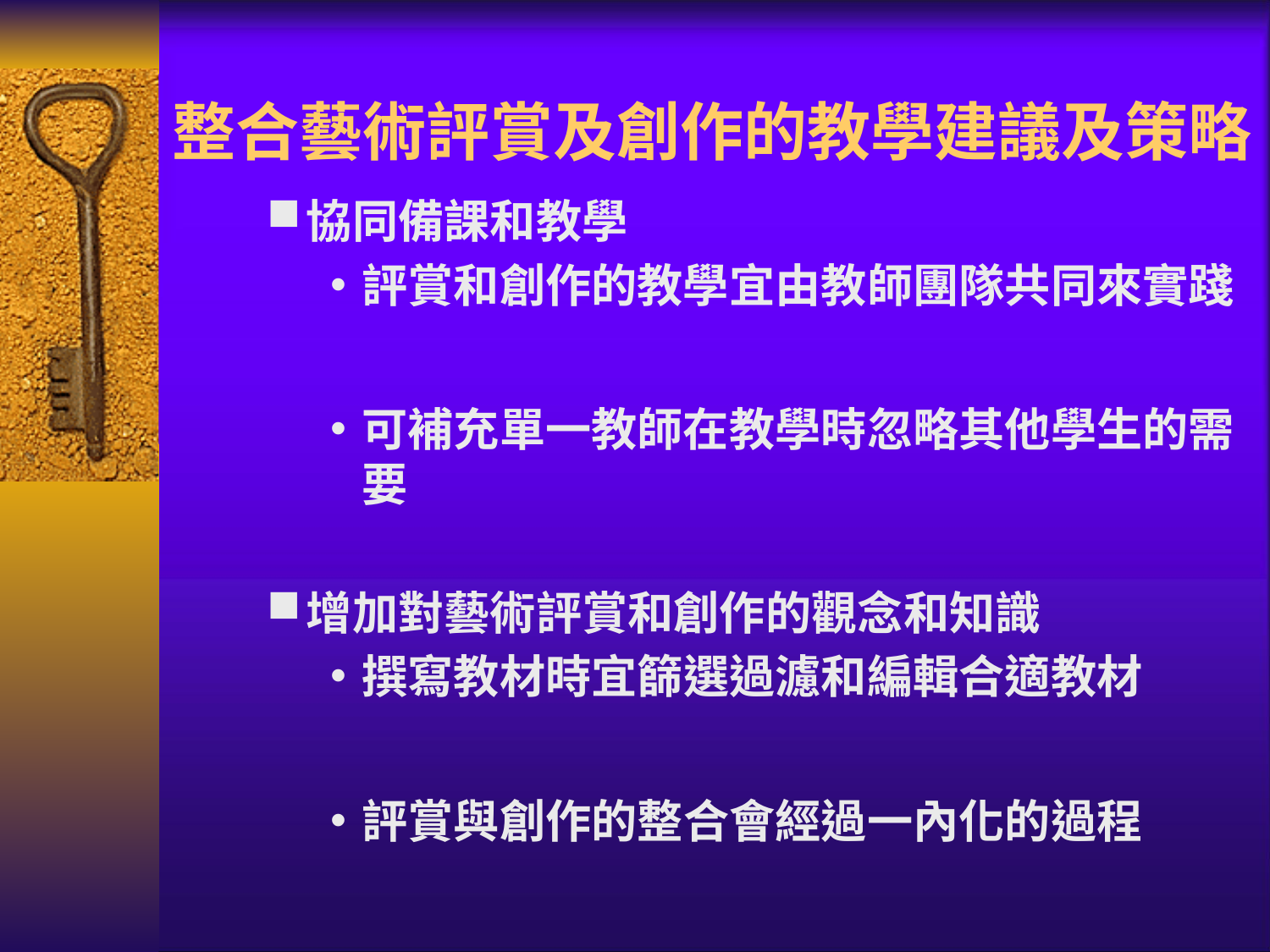

整合藝術評賞及創作的教學建議及策略
協同備課和教學
評賞和創作的教學宜由教師團隊共同來實踐

可補充單一教師在教學時忽略其他學生的需要

增加對藝術評賞和創作的觀念和知識
撰寫教材時宜篩選過濾和編輯合適教材

評賞與創作的整合會經過一內化的過程